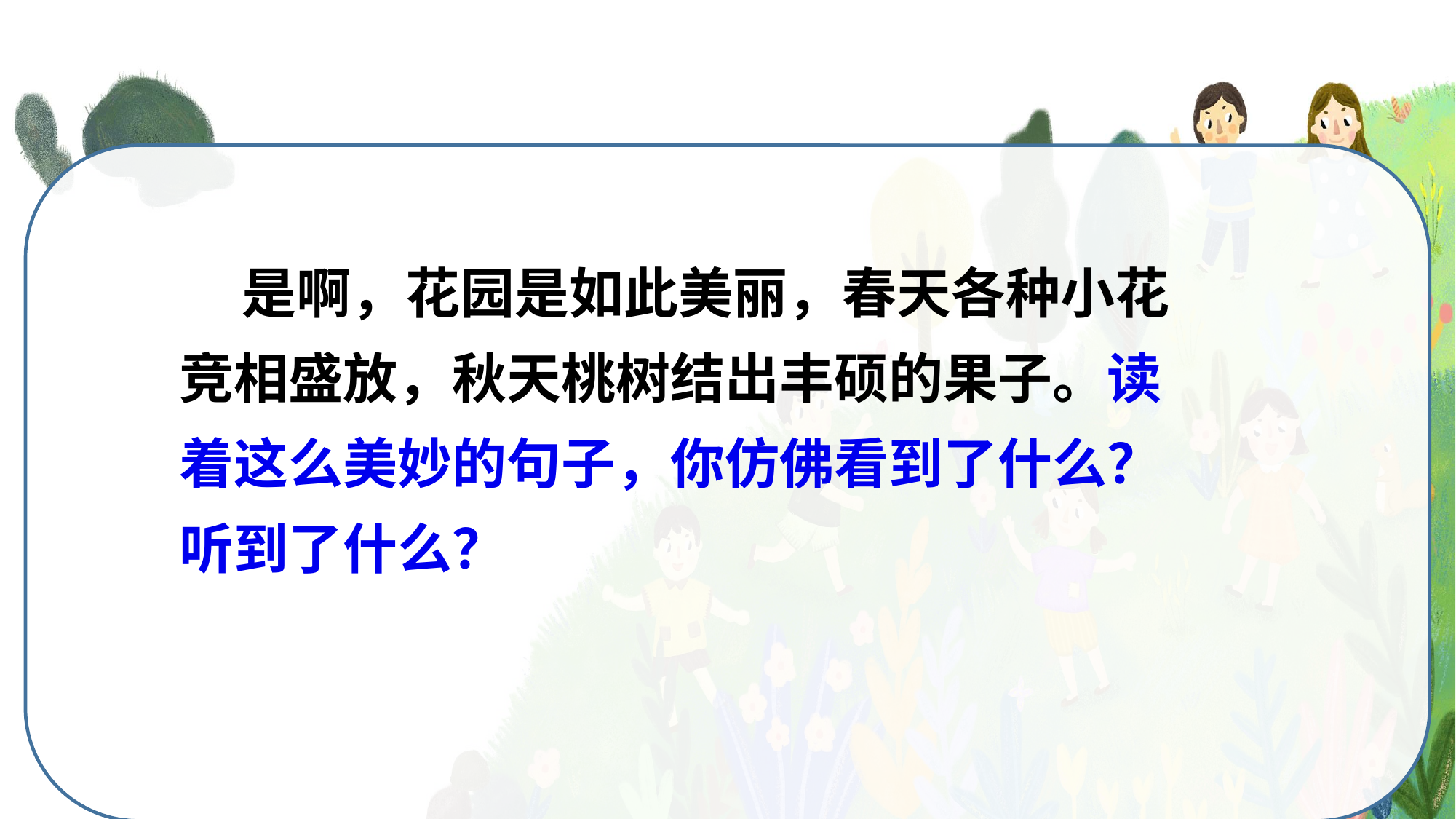

是啊，花园是如此美丽，春天各种小花竞相盛放，秋天桃树结出丰硕的果子。读着这么美妙的句子，你仿佛看到了什么？听到了什么？